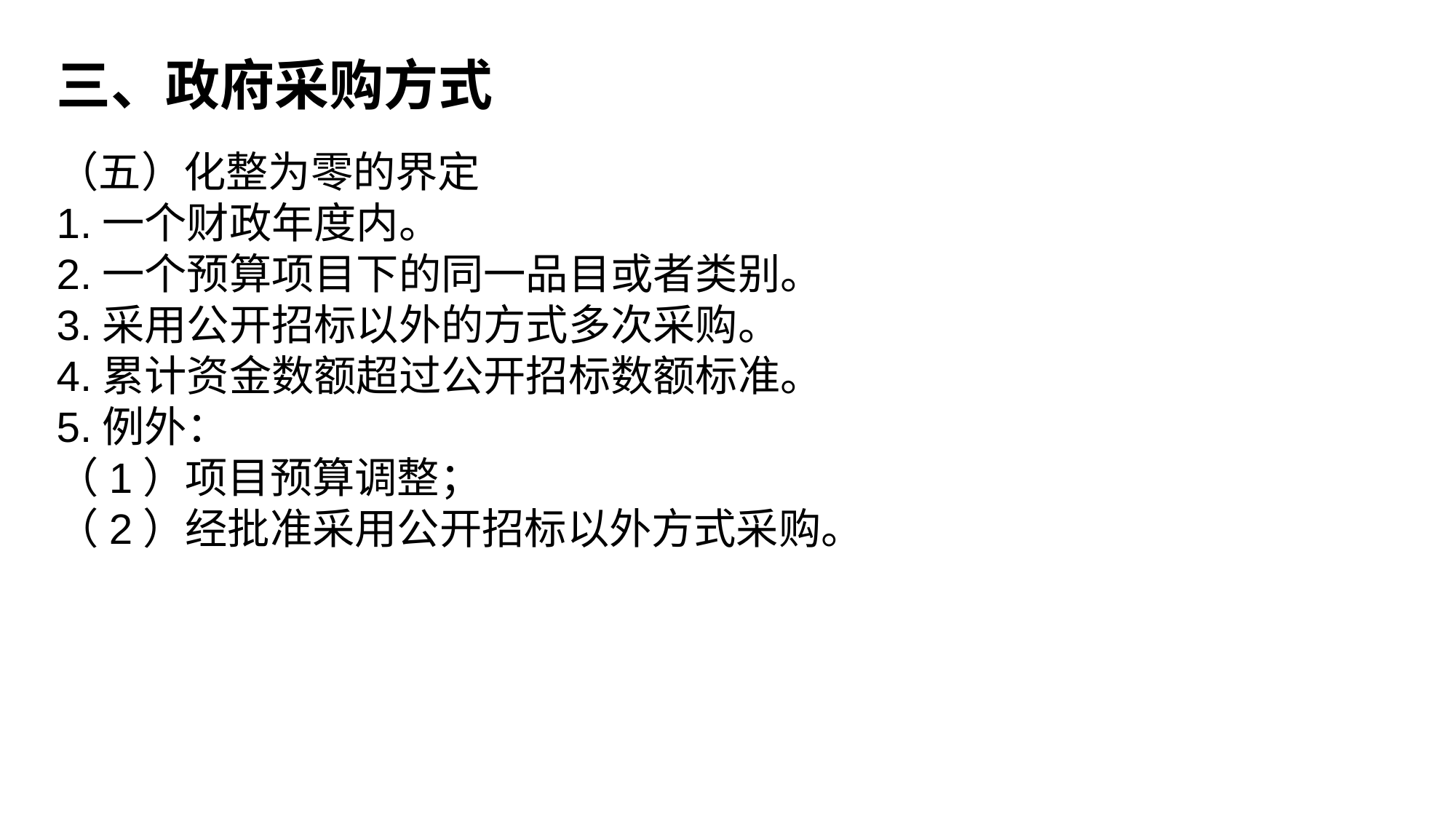

三、政府采购方式
（五）化整为零的界定
1.一个财政年度内。
2.一个预算项目下的同一品目或者类别。
3.采用公开招标以外的方式多次采购。
4.累计资金数额超过公开招标数额标准。
5.例外：
（1）项目预算调整；
（2）经批准采用公开招标以外方式采购。